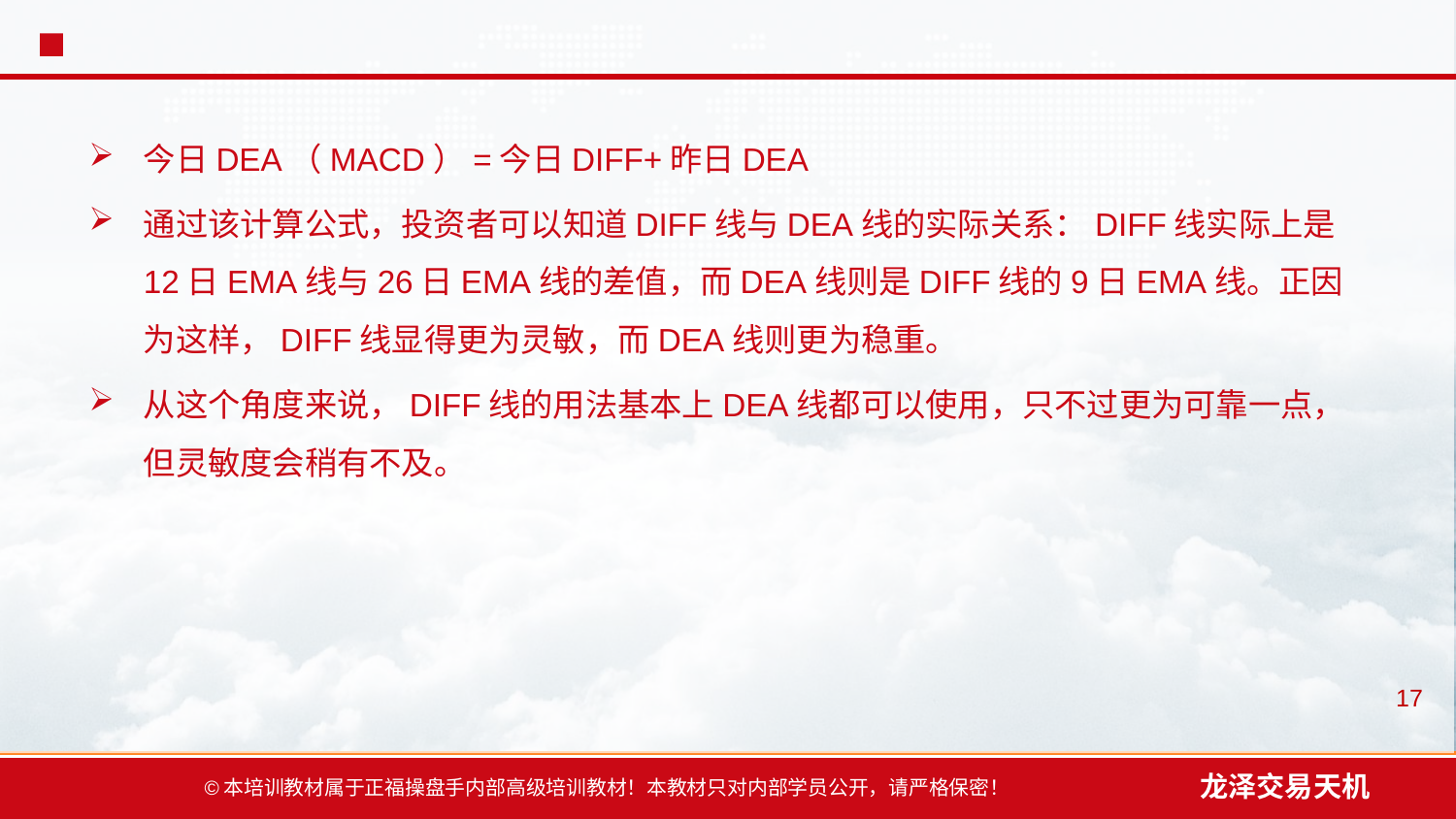

#
今日DEA（MACD）=今日DIFF+昨日DEA
通过该计算公式，投资者可以知道DIFF线与DEA线的实际关系：DIFF线实际上是12日EMA线与26日EMA线的差值，而DEA线则是DIFF线的9日EMA线。正因为这样，DIFF线显得更为灵敏，而DEA线则更为稳重。
从这个角度来说，DIFF线的用法基本上DEA线都可以使用，只不过更为可靠一点，但灵敏度会稍有不及。